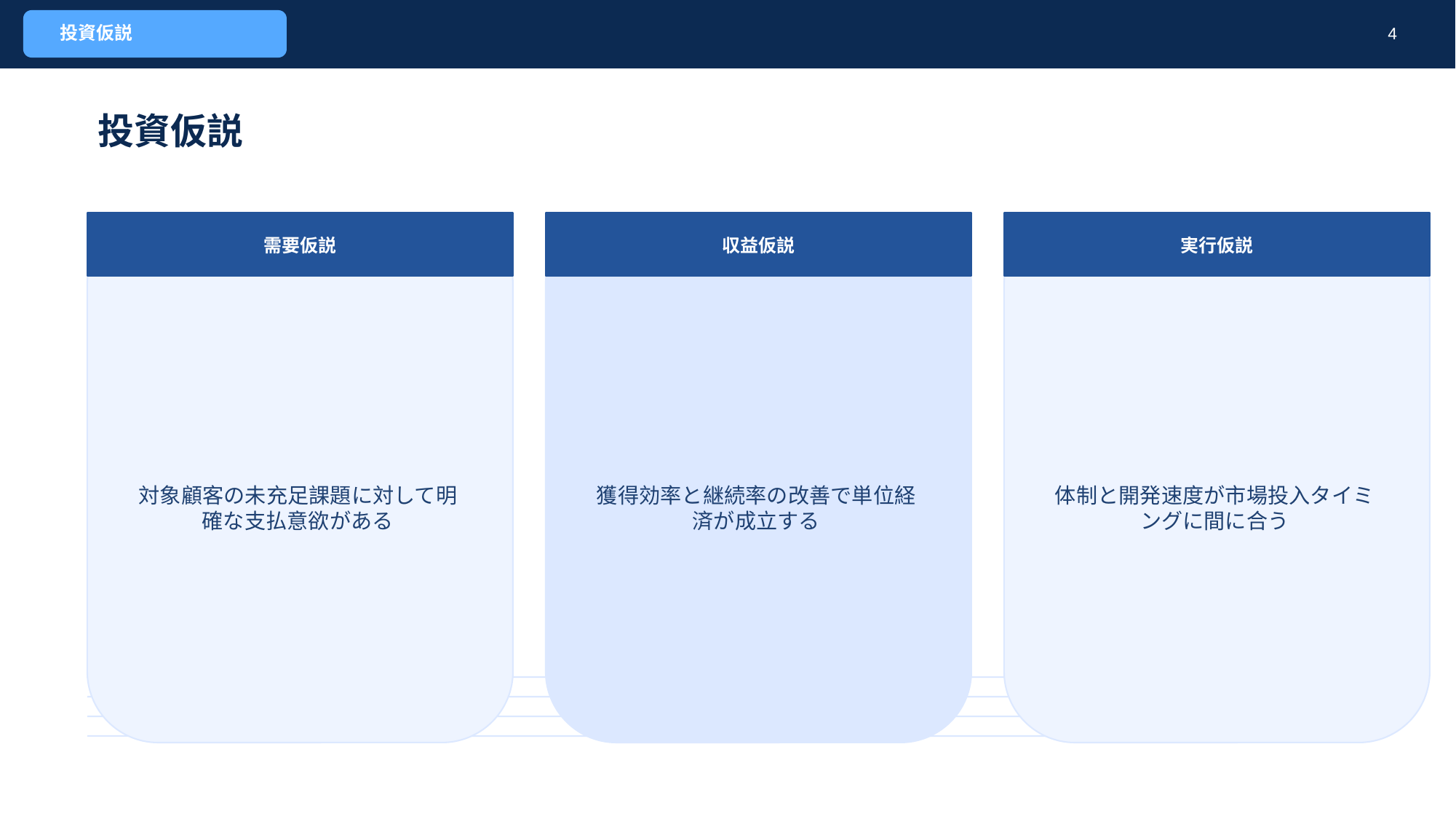

投資仮説
4
投資仮説

需要仮説
収益仮説
実行仮説
対象顧客の未充足課題に対して明確な支払意欲がある
獲得効率と継続率の改善で単位経済が成立する
体制と開発速度が市場投入タイミングに間に合う